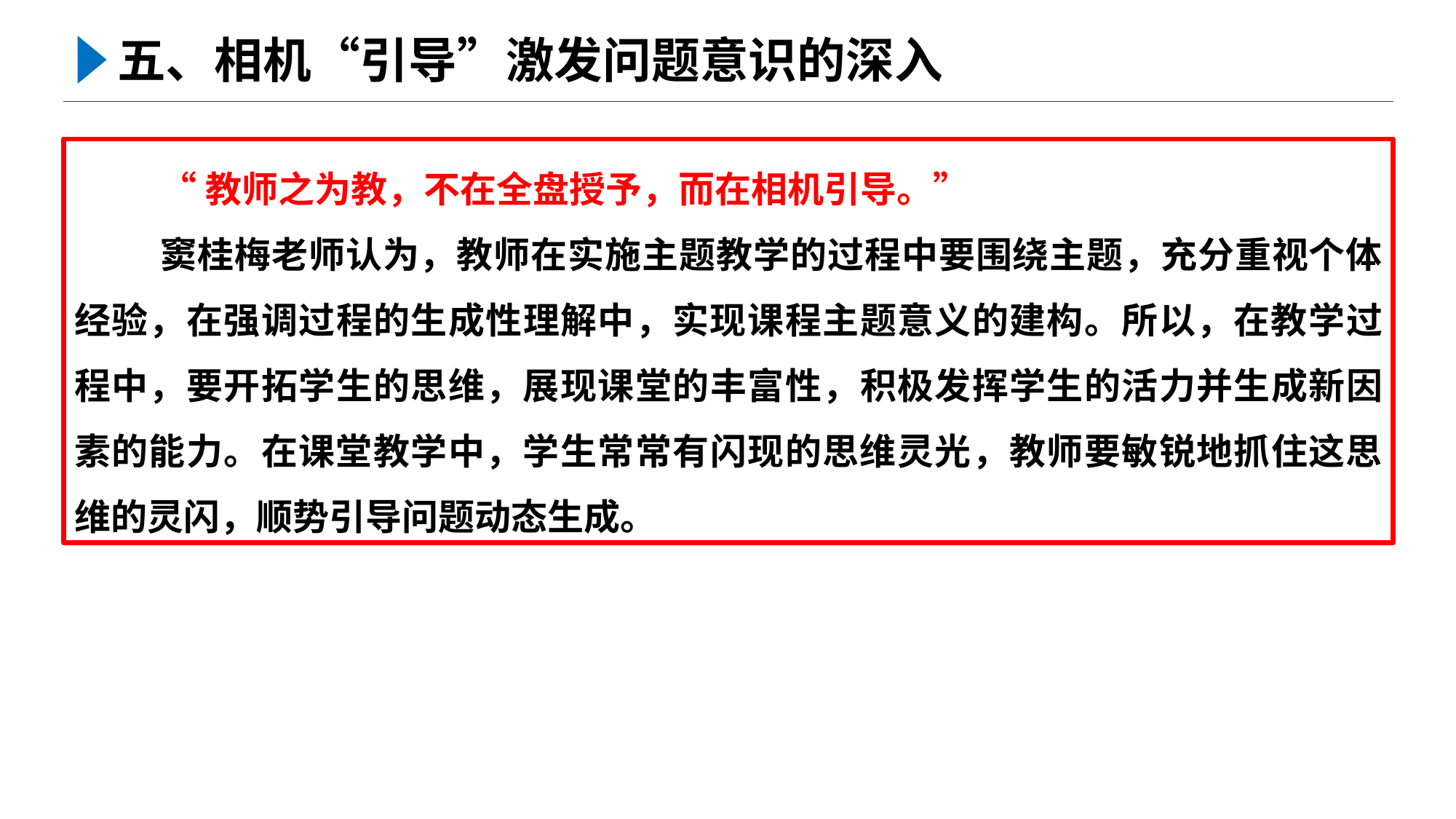

五、相机“引导”激发问题意识的深入

“教师之为教，不在全盘授予，而在相机引导。”
窦桂梅老师认为，教师在实施主题教学的过程中要围绕主题，充分重视个体经验，在强调过程的生成性理解中，实现课程主题意义的建构。所以，在教学过程中，要开拓学生的思维，展现课堂的丰富性，积极发挥学生的活力并生成新因素的能力。在课堂教学中，学生常常有闪现的思维灵光，教师要敏锐地抓住这思维的灵闪，顺势引导问题动态生成。